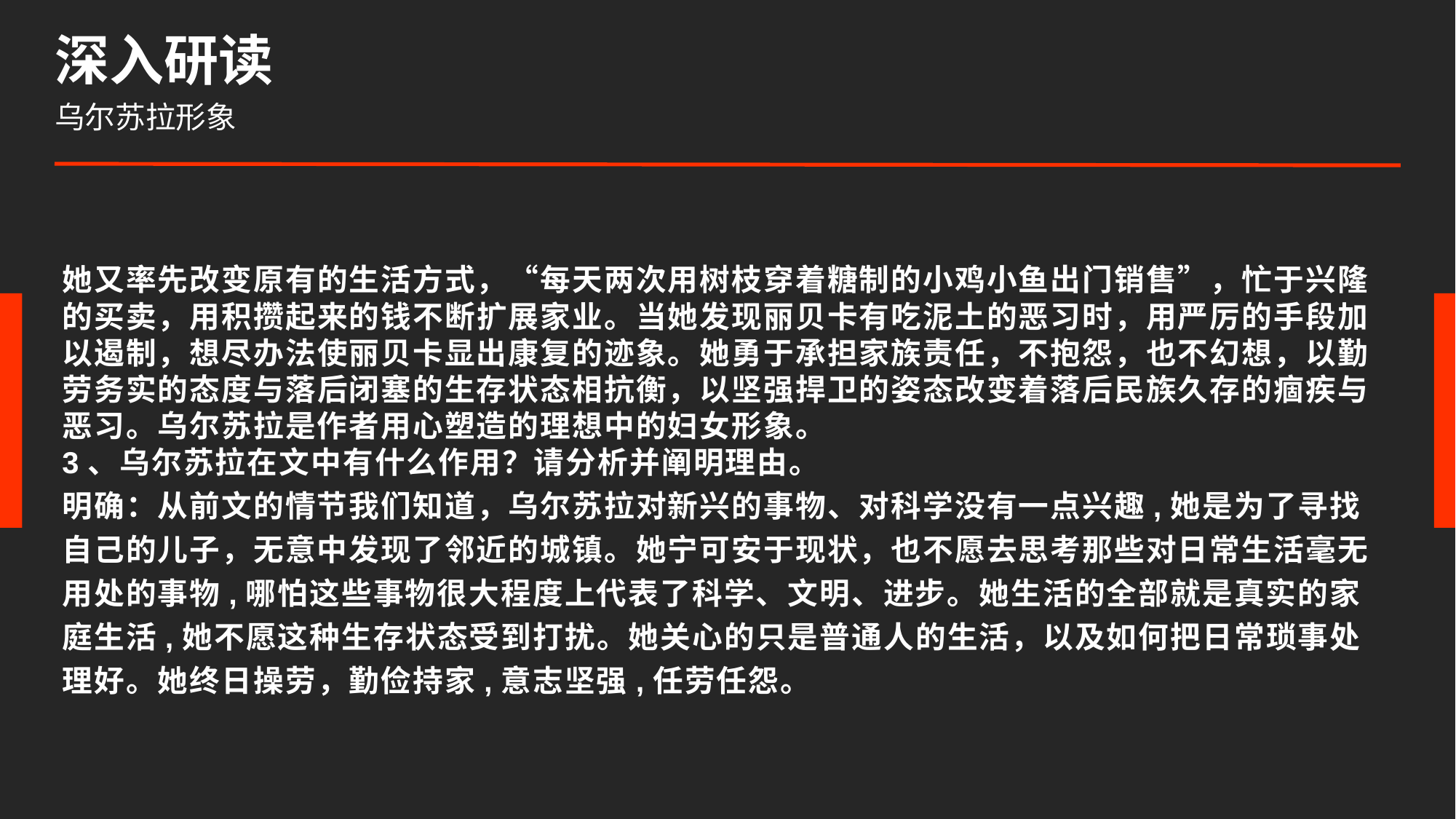

深入研读
乌尔苏拉形象
她又率先改变原有的生活方式，“每天两次用树枝穿着糖制的小鸡小鱼出门销售”，忙于兴隆的买卖，用积攒起来的钱不断扩展家业。当她发现丽贝卡有吃泥土的恶习时，用严厉的手段加以遏制，想尽办法使丽贝卡显出康复的迹象。她勇于承担家族责任，不抱怨，也不幻想，以勤劳务实的态度与落后闭塞的生存状态相抗衡，以坚强捍卫的姿态改变着落后民族久存的痼疾与恶习。乌尔苏拉是作者用心塑造的理想中的妇女形象。
3、乌尔苏拉在文中有什么作用？请分析并阐明理由。
明确：从前文的情节我们知道，乌尔苏拉对新兴的事物、对科学没有一点兴趣,她是为了寻找自己的儿子，无意中发现了邻近的城镇。她宁可安于现状，也不愿去思考那些对日常生活毫无用处的事物,哪怕这些事物很大程度上代表了科学、文明、进步。她生活的全部就是真实的家庭生活,她不愿这种生存状态受到打扰。她关心的只是普通人的生活，以及如何把日常琐事处理好。她终日操劳，勤俭持家,意志坚强,任劳任怨。